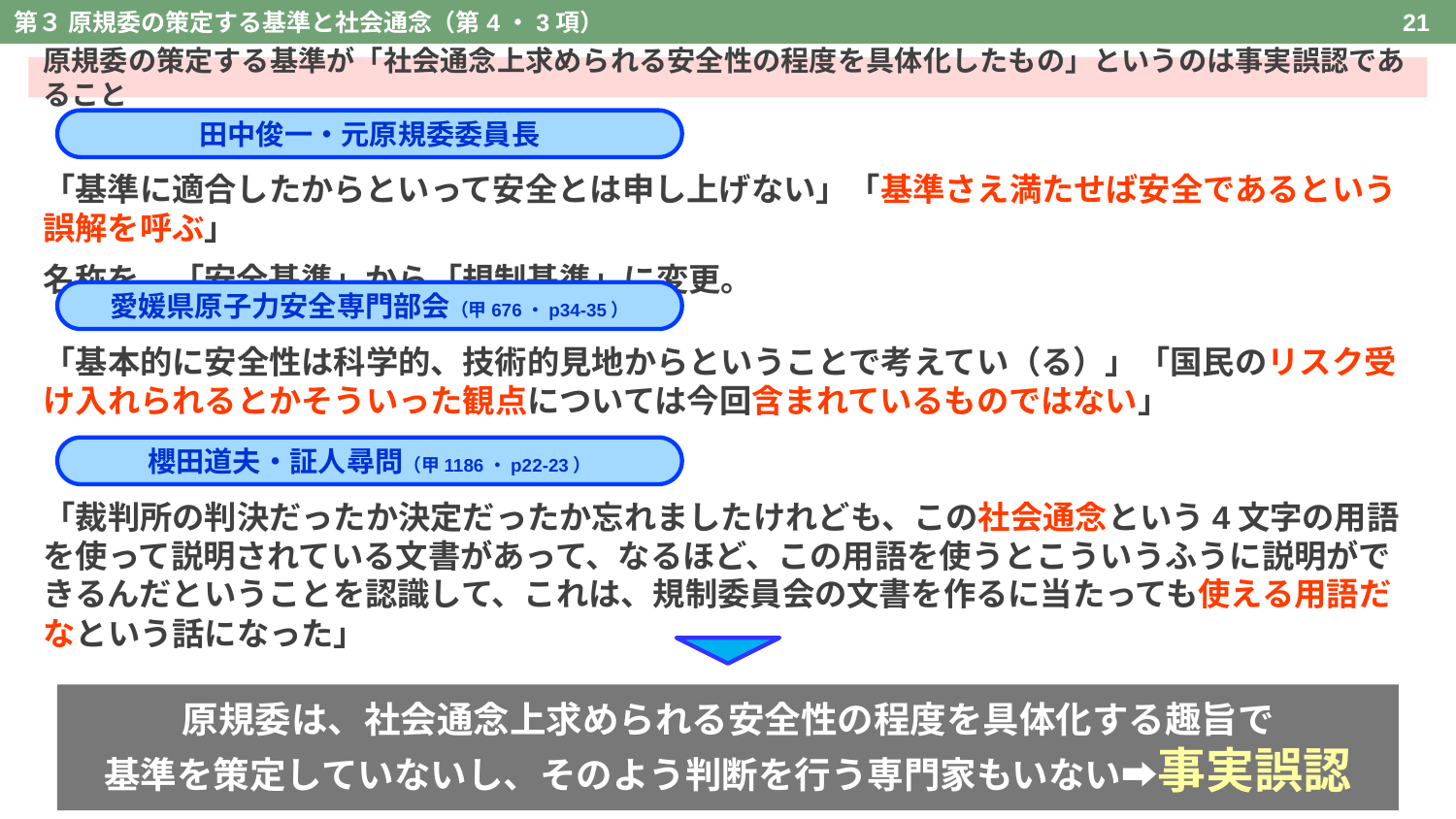

第３ 原規委の策定する基準と社会通念（第4・3項）
21
原規委の策定する基準が「社会通念上求められる安全性の程度を具体化したもの」というのは事実誤認であること
田中俊一・元原規委委員長
「基準に適合したからといって安全とは申し上げない」「基準さえ満たせば安全であるという誤解を呼ぶ」
名称を、「安全基準」から「規制基準」に変更。
愛媛県原子力安全専門部会（甲676・p34-35）
「基本的に安全性は科学的、技術的見地からということで考えてい（る）」「国民のリスク受け入れられるとかそういった観点については今回含まれているものではない」
櫻田道夫・証人尋問（甲1186・p22-23）
「裁判所の判決だったか決定だったか忘れましたけれども、この社会通念という4文字の用語を使って説明されている文書があって、なるほど、この用語を使うとこういうふうに説明ができるんだということを認識して、これは、規制委員会の文書を作るに当たっても使える用語だなという話になった」

原規委は、社会通念上求められる安全性の程度を具体化する趣旨で
基準を策定していないし、そのよう判断を行う専門家もいない➡事実誤認